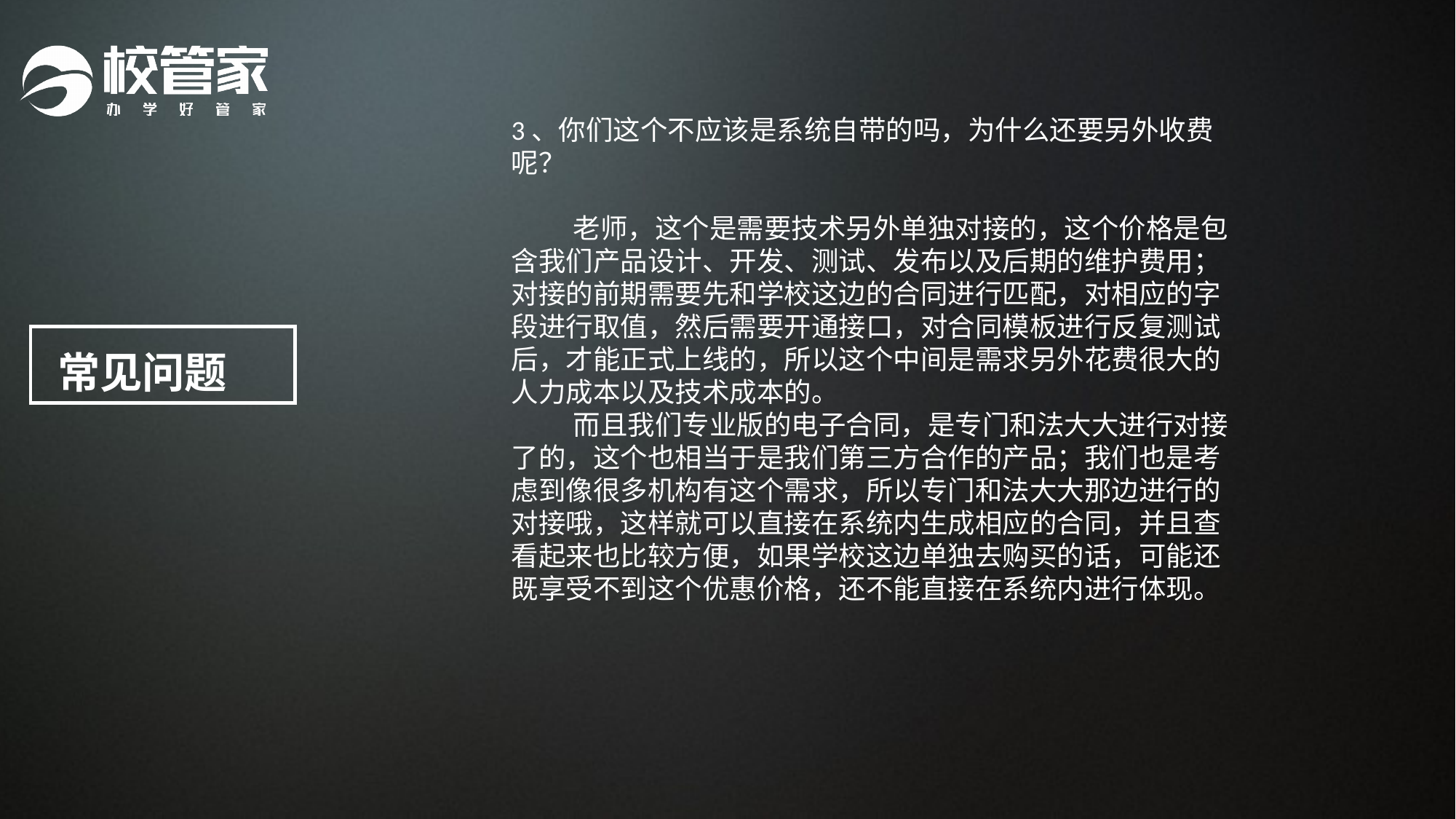

3、你们这个不应该是系统自带的吗，为什么还要另外收费呢？

         老师，这个是需要技术另外单独对接的，这个价格是包含我们产品设计、开发、测试、发布以及后期的维护费用；对接的前期需要先和学校这边的合同进行匹配，对相应的字段进行取值，然后需要开通接口，对合同模板进行反复测试后，才能正式上线的，所以这个中间是需求另外花费很大的人力成本以及技术成本的。
         而且我们专业版的电子合同，是专门和法大大进行对接了的，这个也相当于是我们第三方合作的产品；我们也是考虑到像很多机构有这个需求，所以专门和法大大那边进行的对接哦，这样就可以直接在系统内生成相应的合同，并且查看起来也比较方便，如果学校这边单独去购买的话，可能还既享受不到这个优惠价格，还不能直接在系统内进行体现。

常见问题